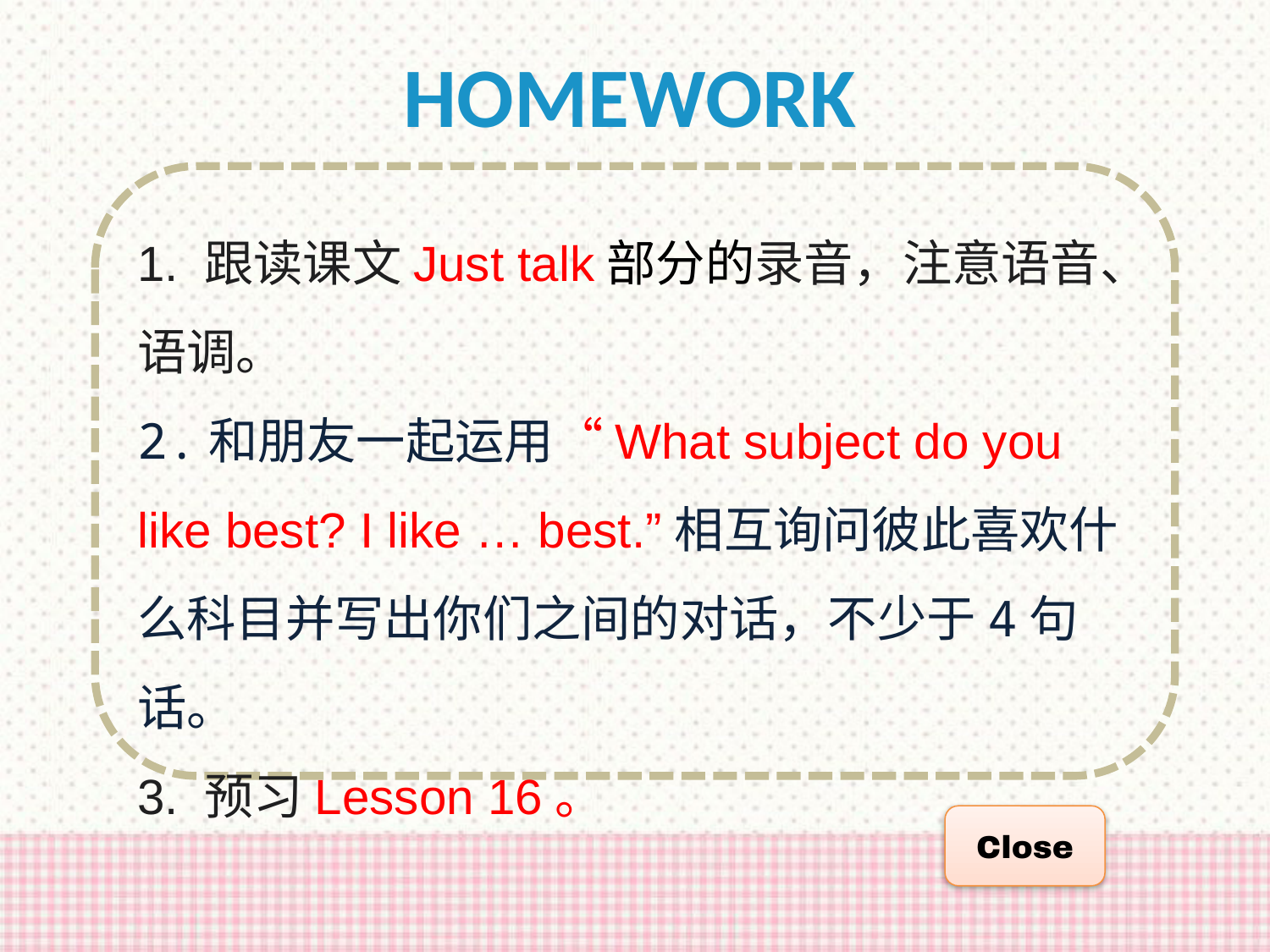

# Homework

1. 跟读课文Just talk部分的录音，注意语音、语调。
2.和朋友一起运用“What subject do you like best? I like … best.”相互询问彼此喜欢什么科目并写出你们之间的对话，不少于4句话。
3. 预习Lesson 16。
Close